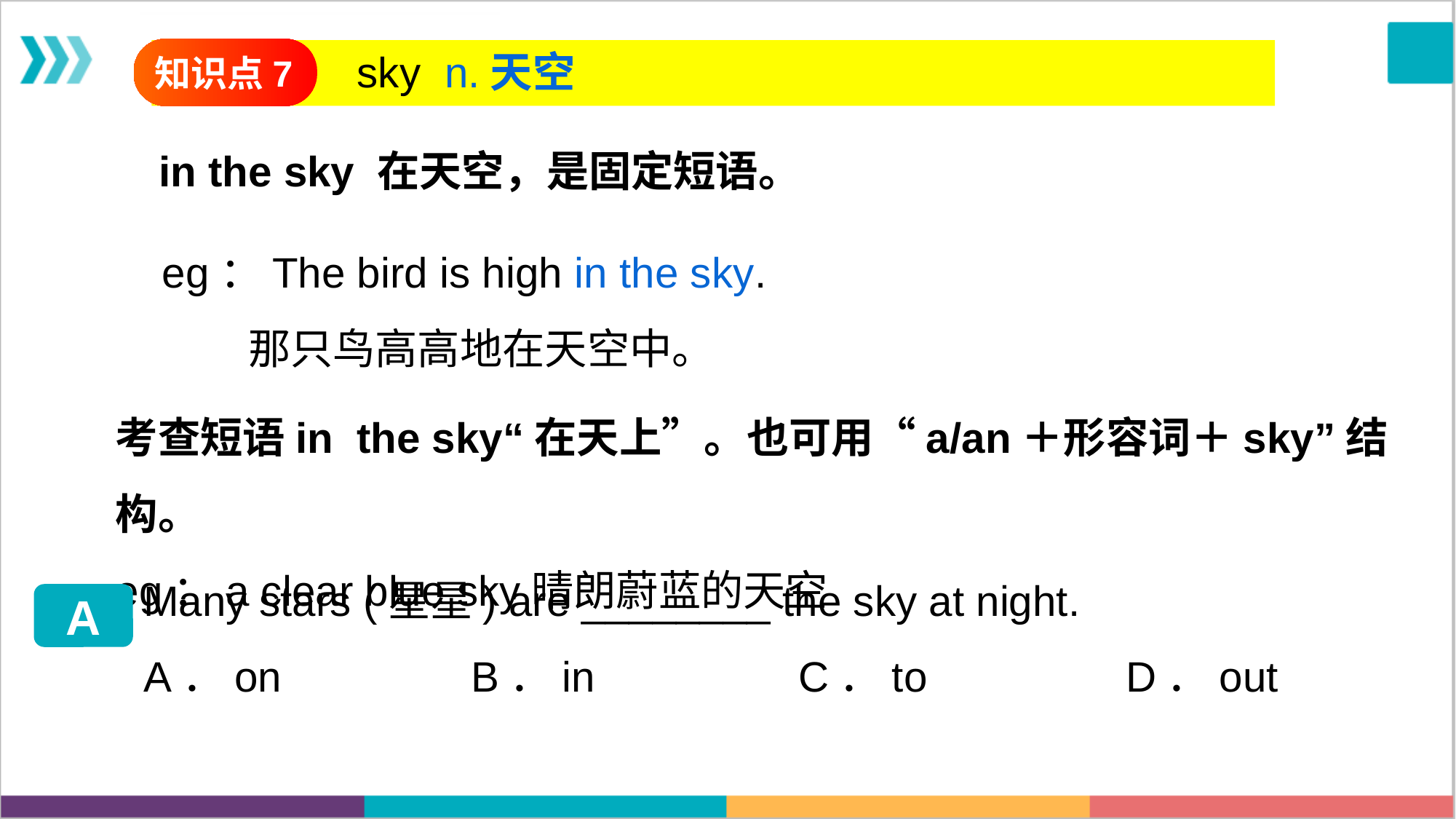

知识点7

sky  n.天空
in the sky 在天空，是固定短语。
eg：The bird is high in the sky.
        那只鸟高高地在天空中。
考查短语in  the sky“在天上”。也可用“a/an＋形容词＋sky”结构。
eg：a clear blue sky晴朗蔚蓝的天空
Many stars (星星) are ________ the sky at night.A．on  		B．in  		C．to  		D．out
A